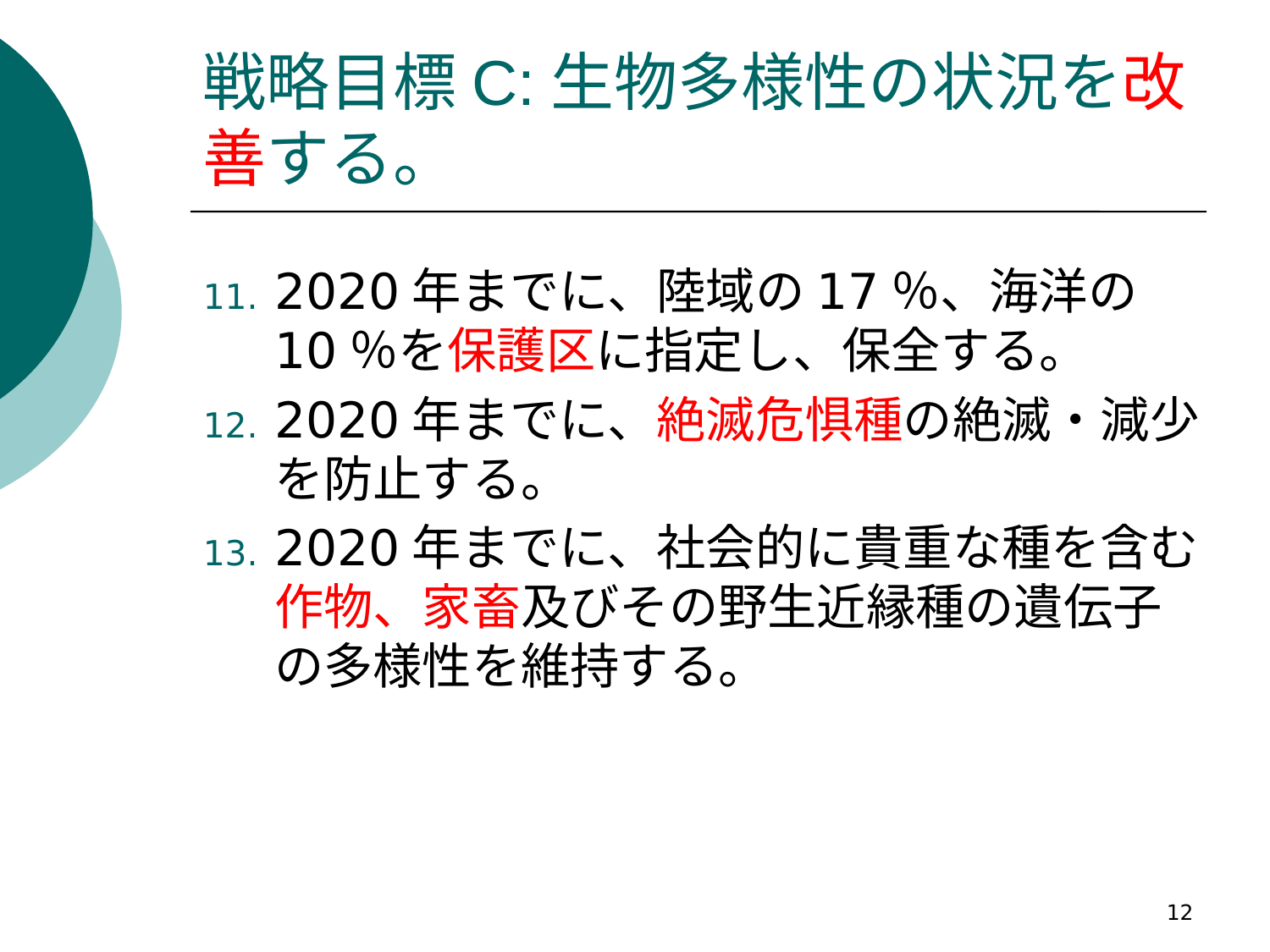

# 戦略目標C:生物多様性の状況を改善する。
2020年までに、陸域の17％、海洋の10％を保護区に指定し、保全する。
2020年までに、絶滅危惧種の絶滅・減少を防止する。
2020年までに、社会的に貴重な種を含む作物、家畜及びその野生近縁種の遺伝子の多様性を維持する。

12